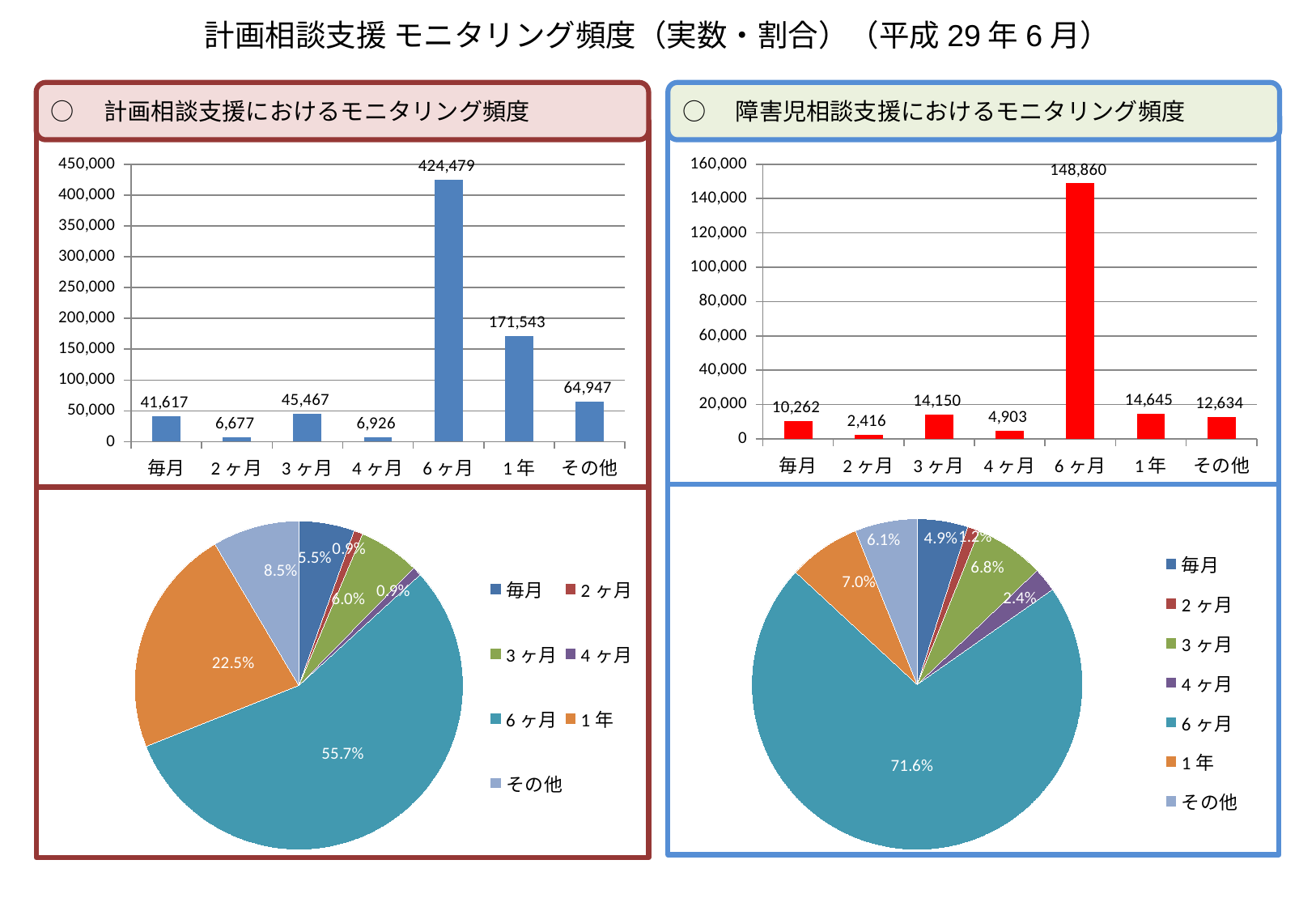

計画相談支援 モニタリング頻度（実数・割合）（平成29年6月）
○　計画相談支援におけるモニタリング頻度
○　障害児相談支援におけるモニタリング頻度

### Chart

| Category | 毎月 2ヶ月 3ヶ月 4ヶ月 6ヶ月 1年 その他 |
|---|---|
| 毎月 | 41617.0 |
| 2ヶ月 | 6677.0 |
| 3ヶ月 | 45467.0 |
| 4ヶ月 | 6926.0 |
| 6ヶ月 | 424479.0 |
| 1年 | 171543.0 |
| その他 | 64947.0 |

### Chart

| Category | 毎月 2ヶ月 3ヶ月 4ヶ月 6ヶ月 1年 その他 |
|---|---|
| 毎月 | 10262.0 |
| 2ヶ月 | 2416.0 |
| 3ヶ月 | 14150.0 |
| 4ヶ月 | 4903.0 |
| 6ヶ月 | 148860.0 |
| 1年 | 14645.0 |
| その他 | 12634.0 |

### Chart

| Category | 毎月 2ヶ月 3ヶ月 4ヶ月 6ヶ月 1年 その他 |
|---|---|
| 毎月 | 0.04936739308221485 |
| 2ヶ月 | 0.011622648770866406 |
| 3ヶ月 | 0.06807139077307933 |
| 4ヶ月 | 0.02358685717034685 |
| 6ヶ月 | 0.7161206523307837 |
| 1年 | 0.07045268677538846 |
| その他 | 0.06077837109732044 |

### Chart

| Category | 毎月 2ヶ月 3ヶ月 4ヶ月 6ヶ月 1年 その他 |
|---|---|
| 毎月 | 0.05464015250979445 |
| 2ヶ月 | 0.008766424737676852 |
| 3ヶ月 | 0.059694927893957375 |
| 4ヶ月 | 0.009093343976808428 |
| 6ヶ月 | 0.5573106494270379 |
| 1年 | 0.2252237230455744 |
| その他 | 0.0852707784091506 |